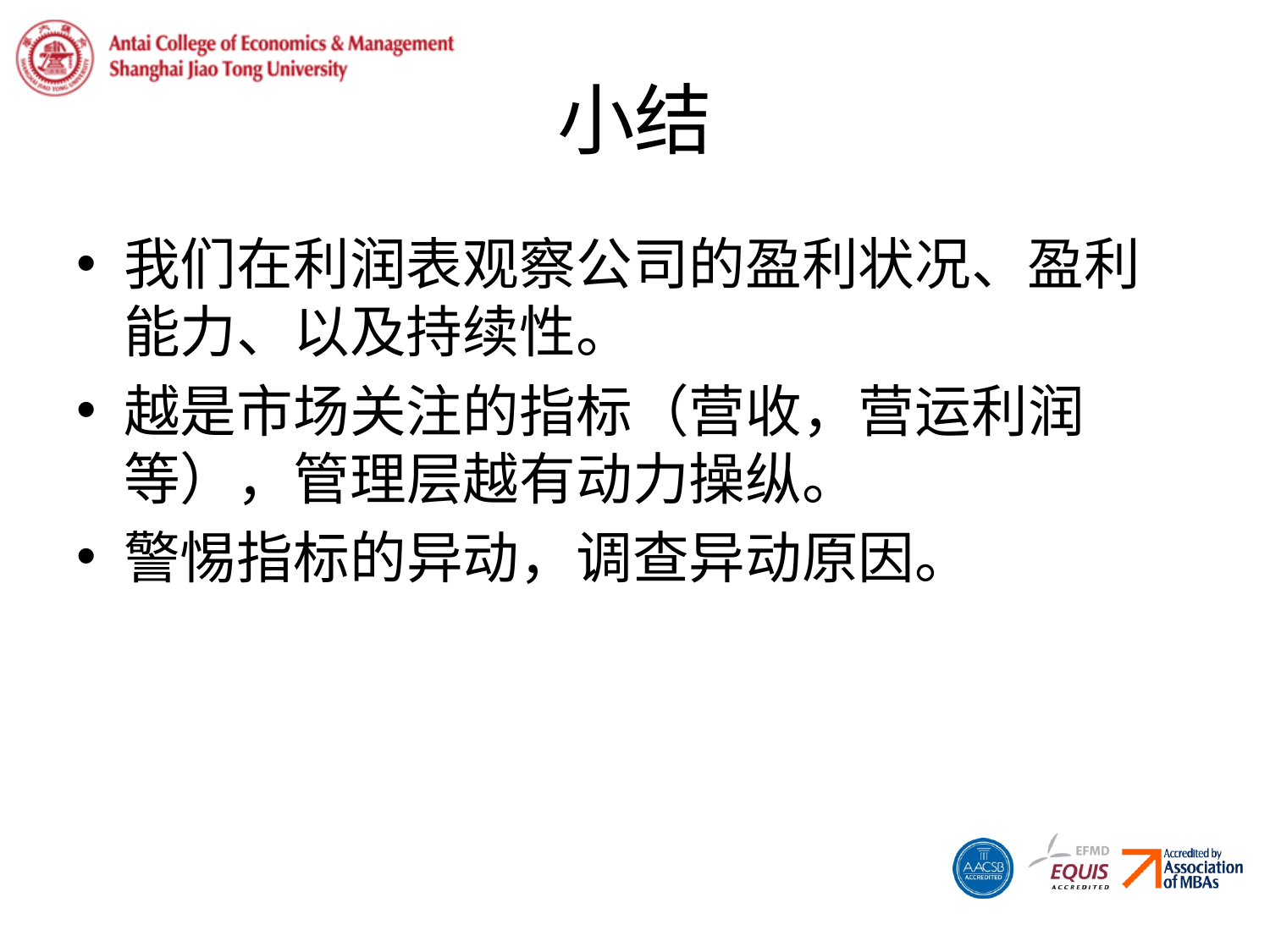

# 小结
我们在利润表观察公司的盈利状况、盈利能力、以及持续性。
越是市场关注的指标（营收，营运利润等），管理层越有动力操纵。
警惕指标的异动，调查异动原因。